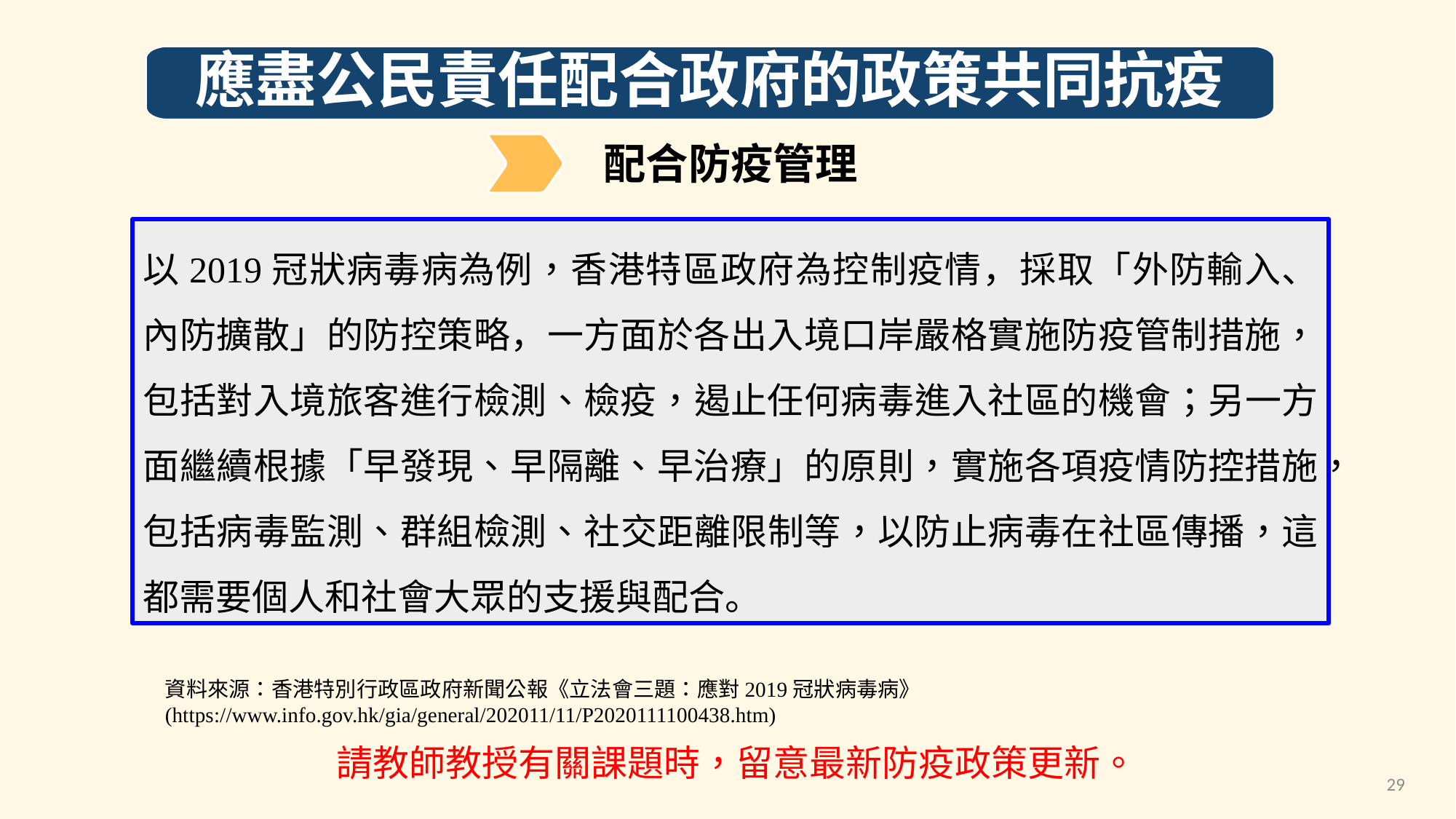

應盡公民責任配合政府的政策共同抗疫
# 配合防疫管理

以2019冠狀病毒病為例，香港特區政府為控制疫情，採取「外防輸入、內防擴散」的防控策略，一方面於各出入境口岸嚴格實施防疫管制措施，包括對入境旅客進行檢測、檢疫，遏止任何病毒進入社區的機會；另一方面繼續根據「早發現、早隔離、早治療」的原則，實施各項疫情防控措施，包括病毒監測、群組檢測、社交距離限制等，以防止病毒在社區傳播，這都需要個人和社會大眾的支援與配合。
資料來源：香港特別行政區政府新聞公報《立法會三題：應對2019冠狀病毒病》(https://www.info.gov.hk/gia/general/202011/11/P2020111100438.htm)
請教師教授有關課題時，留意最新防疫政策更新。